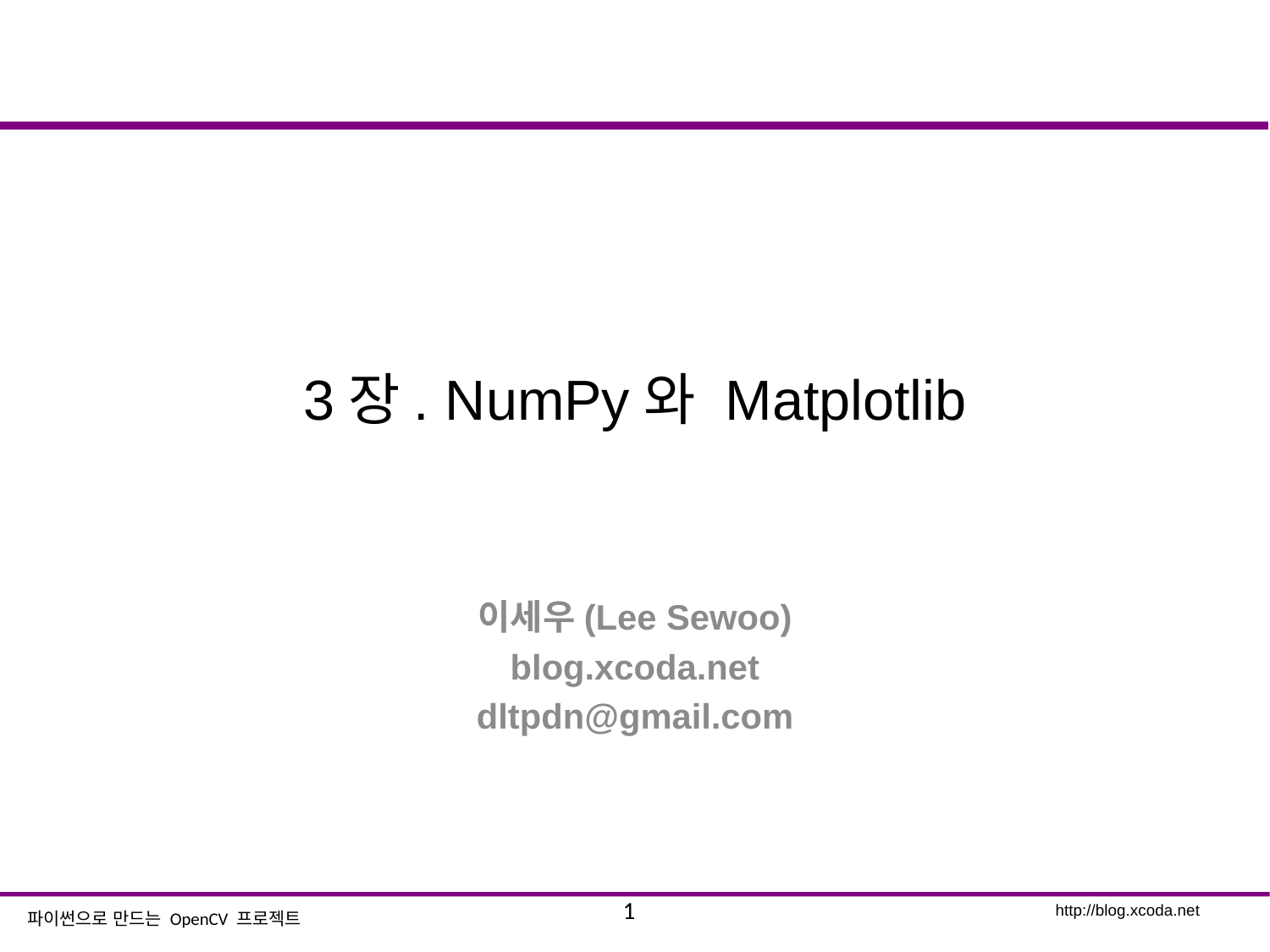

# 3장. NumPy와 Matplotlib

이세우(Lee Sewoo)
blog.xcoda.net
dltpdn@gmail.com